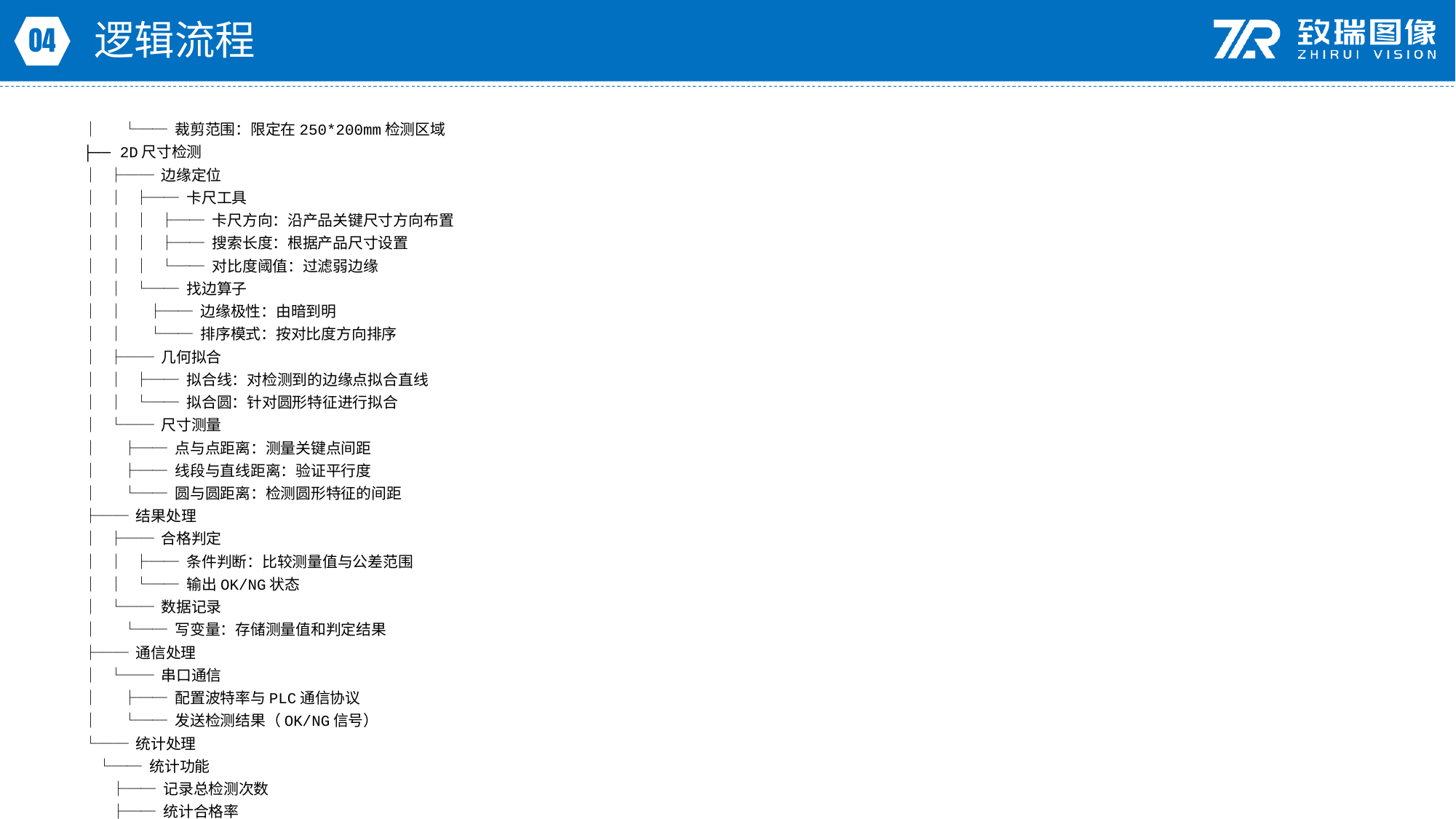

逻辑流程
04

│       └── 裁剪范围：限定在250*200mm检测区域
├── 2D尺寸检测
│   ├── 边缘定位
│   │   ├── 卡尺工具
│   │   │   ├── 卡尺方向：沿产品关键尺寸方向布置
│   │   │   ├── 搜索长度：根据产品尺寸设置
│   │   │   └── 对比度阈值：过滤弱边缘
│   │   └── 找边算子
│   │       ├── 边缘极性：由暗到明
│   │       └── 排序模式：按对比度方向排序
│   ├── 几何拟合
│   │   ├── 拟合线：对检测到的边缘点拟合直线
│   │   └── 拟合圆：针对圆形特征进行拟合
│   └── 尺寸测量
│       ├── 点与点距离：测量关键点间距
│       ├── 线段与直线距离：验证平行度
│       └── 圆与圆距离：检测圆形特征的间距
├── 结果处理
│   ├── 合格判定
│   │   ├── 条件判断：比较测量值与公差范围
│   │   └── 输出OK/NG状态
│   └── 数据记录
│       └── 写变量：存储测量值和判定结果
├── 通信处理
│   └── 串口通信
│       ├── 配置波特率与PLC通信协议
│       └── 发送检测结果（OK/NG信号）
└── 统计处理
    └── 统计功能
        ├── 记录总检测次数
        ├── 统计合格率
        └── 输出统计报表